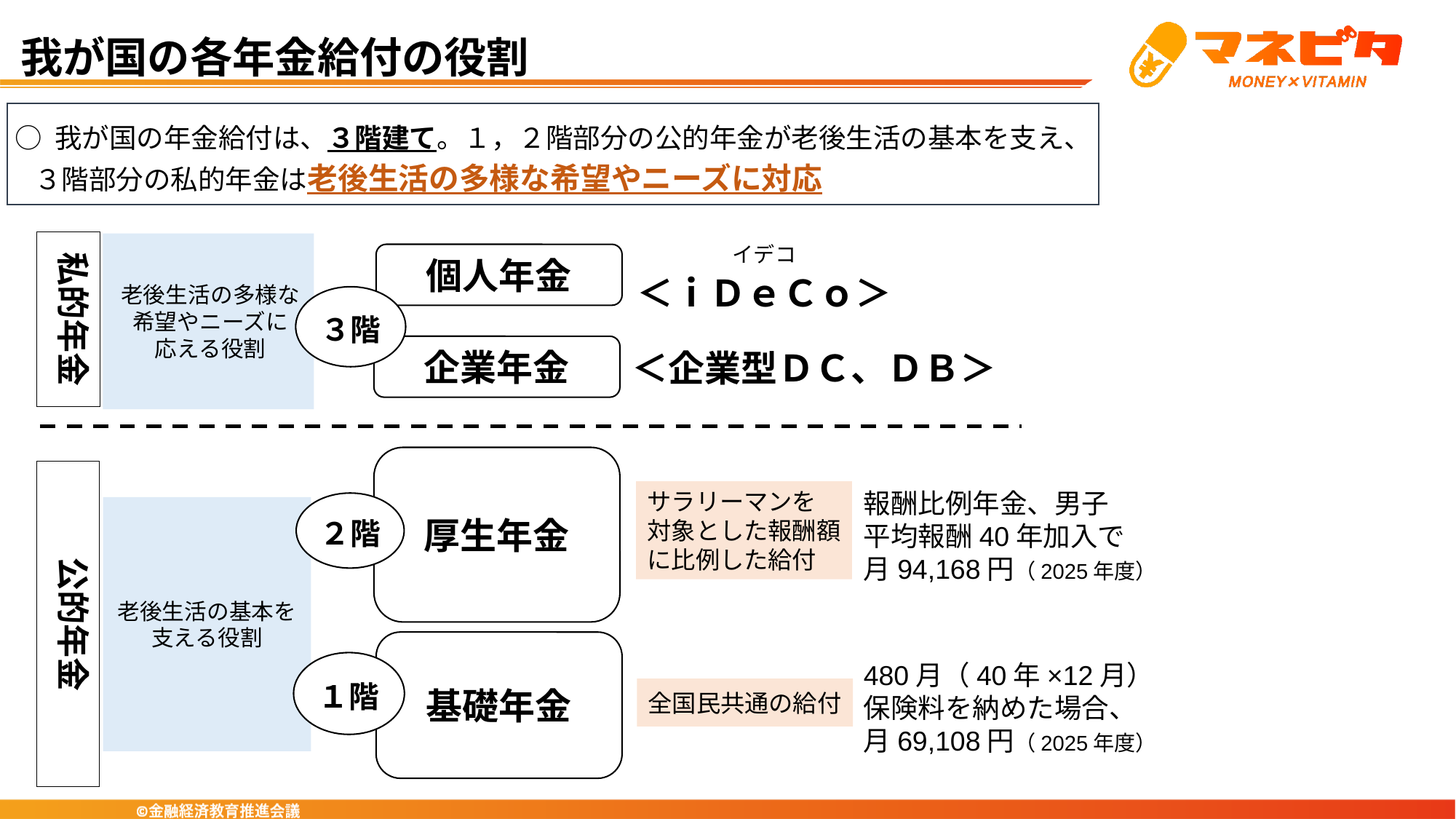

我が国の各年金給付の役割
○ 我が国の年金給付は、３階建て。１，２階部分の公的年金が老後生活の基本を支え、
３階部分の私的年金は老後生活の多様な希望やニーズに対応
イデコ
＜ｉＤｅＣｏ＞
私的年金
老後生活の多様な希望やニーズに
応える役割
個人年金
３階
企業年金
＜企業型ＤＣ、ＤＢ＞
厚生年金
公的年金
サラリーマンを
対象とした報酬額に比例した給付
報酬比例年金、男子
平均報酬40年加入で
月94,168円（2025年度）
２階
老後生活の基本を支える役割
基礎年金
１階
480月（40年×12月）保険料を納めた場合、
月69,108円（2025年度）
全国民共通の給付